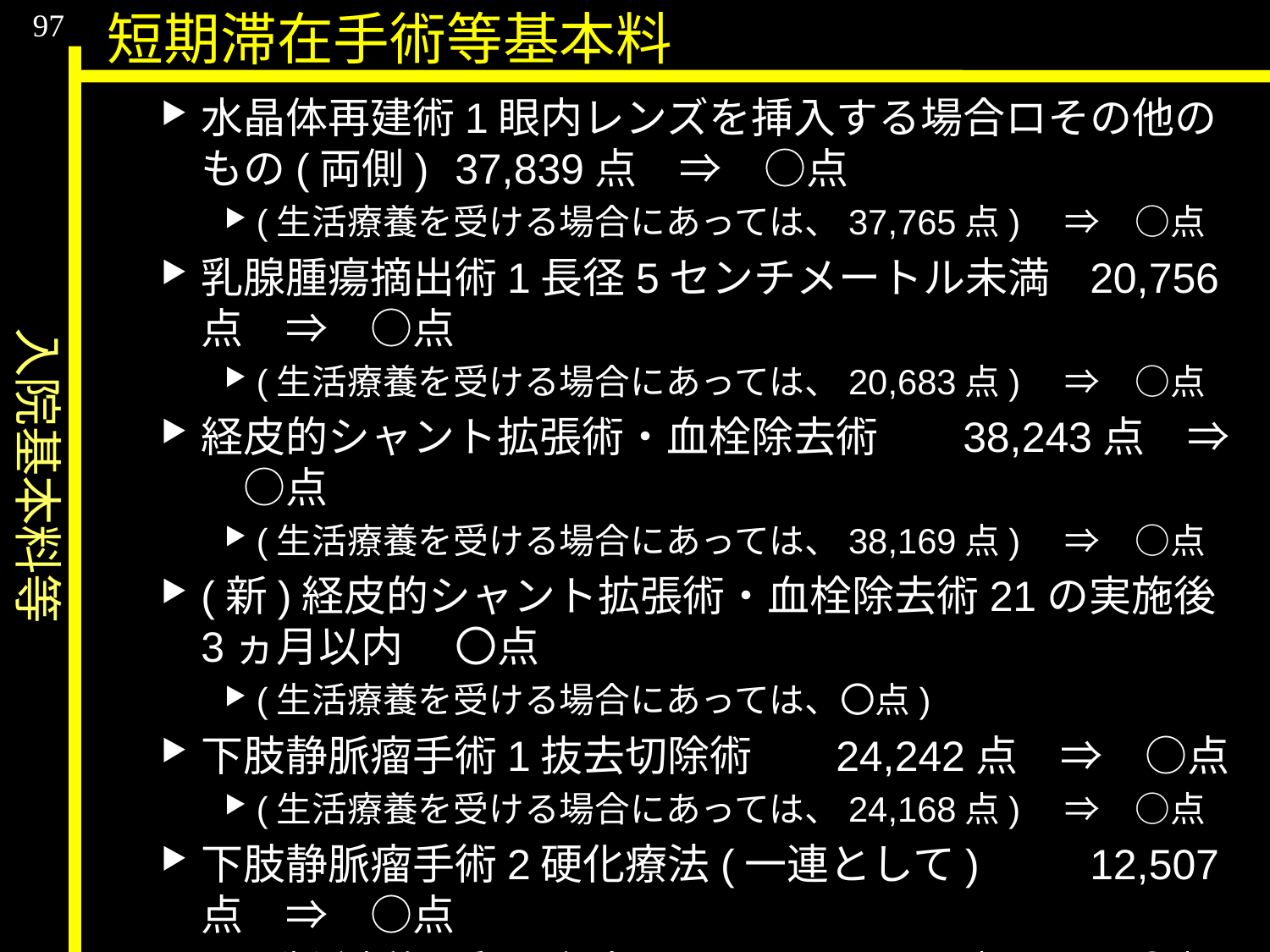

入院基本料等
97
短期滞在手術等基本料

水晶体再建術1眼内レンズを挿入する場合ロその他のもの(両側)	37,839点　⇒　○点
(生活療養を受ける場合にあっては、37,765点)　⇒　○点
乳腺腫瘍摘出術1長径5センチメートル未満	20,756点　⇒　○点
(生活療養を受ける場合にあっては、20,683点)　⇒　○点
経皮的シャント拡張術・血栓除去術	38,243点　⇒　○点
(生活療養を受ける場合にあっては、38,169点)　⇒　○点
(新)経皮的シャント拡張術・血栓除去術21の実施後3ヵ月以内	〇点
(生活療養を受ける場合にあっては、〇点)
下肢静脈瘤手術1抜去切除術	24,242点　⇒　○点
(生活療養を受ける場合にあっては、24,168点)　⇒　○点
下肢静脈瘤手術2硬化療法(一連として)	12,507点　⇒　○点
(生活療養を受ける場合にあっては、12,433点)　⇒　○点